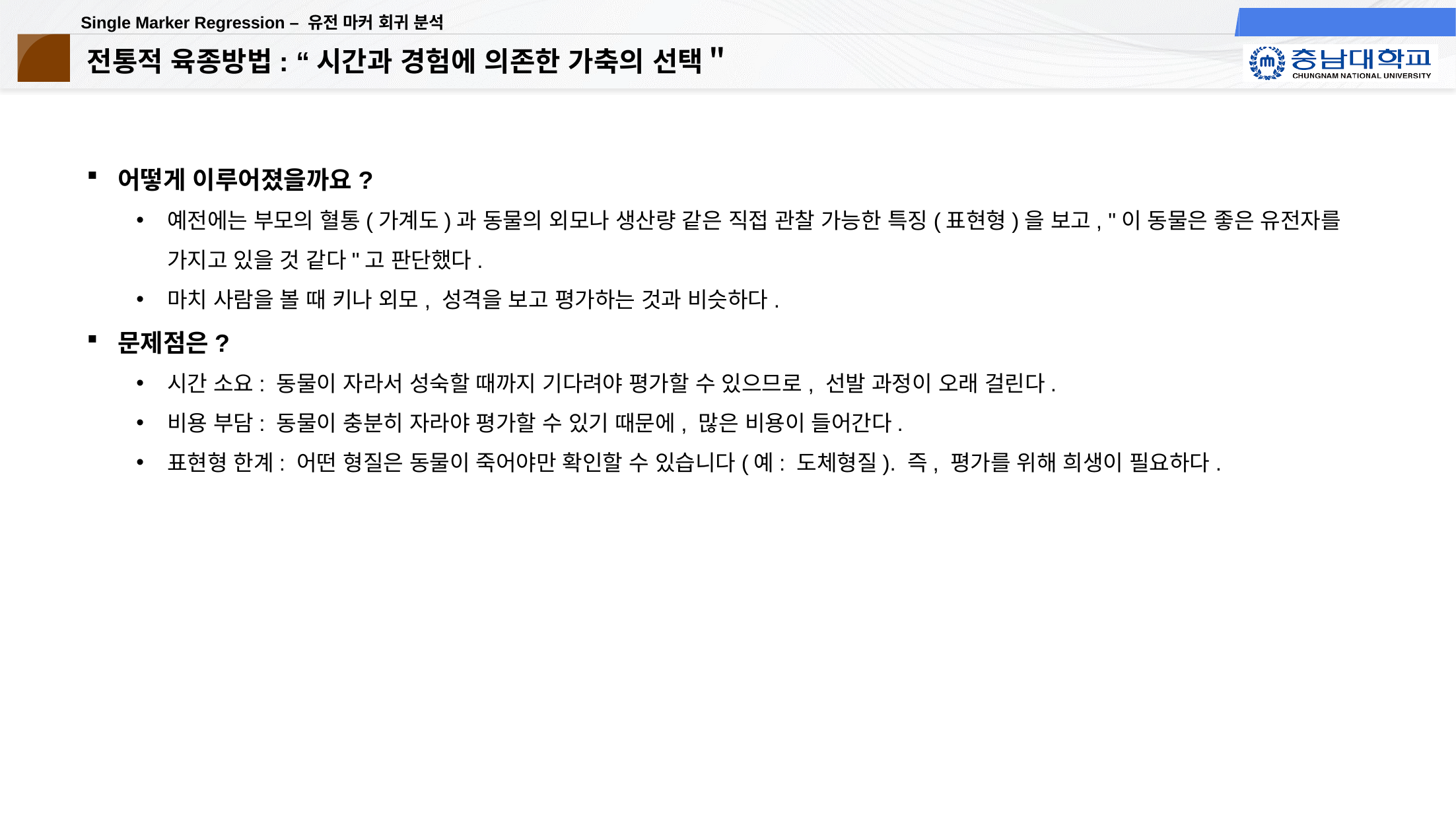

# 전통적 육종방법: “시간과 경험에 의존한 가축의 선택＂
어떻게 이루어졌을까요?
예전에는 부모의 혈통(가계도)과 동물의 외모나 생산량 같은 직접 관찰 가능한 특징(표현형)을 보고, "이 동물은 좋은 유전자를 가지고 있을 것 같다"고 판단했다.
마치 사람을 볼 때 키나 외모, 성격을 보고 평가하는 것과 비슷하다.
문제점은?
시간 소요: 동물이 자라서 성숙할 때까지 기다려야 평가할 수 있으므로, 선발 과정이 오래 걸린다.
비용 부담: 동물이 충분히 자라야 평가할 수 있기 때문에, 많은 비용이 들어간다.
표현형 한계: 어떤 형질은 동물이 죽어야만 확인할 수 있습니다(예: 도체형질). 즉, 평가를 위해 희생이 필요하다.